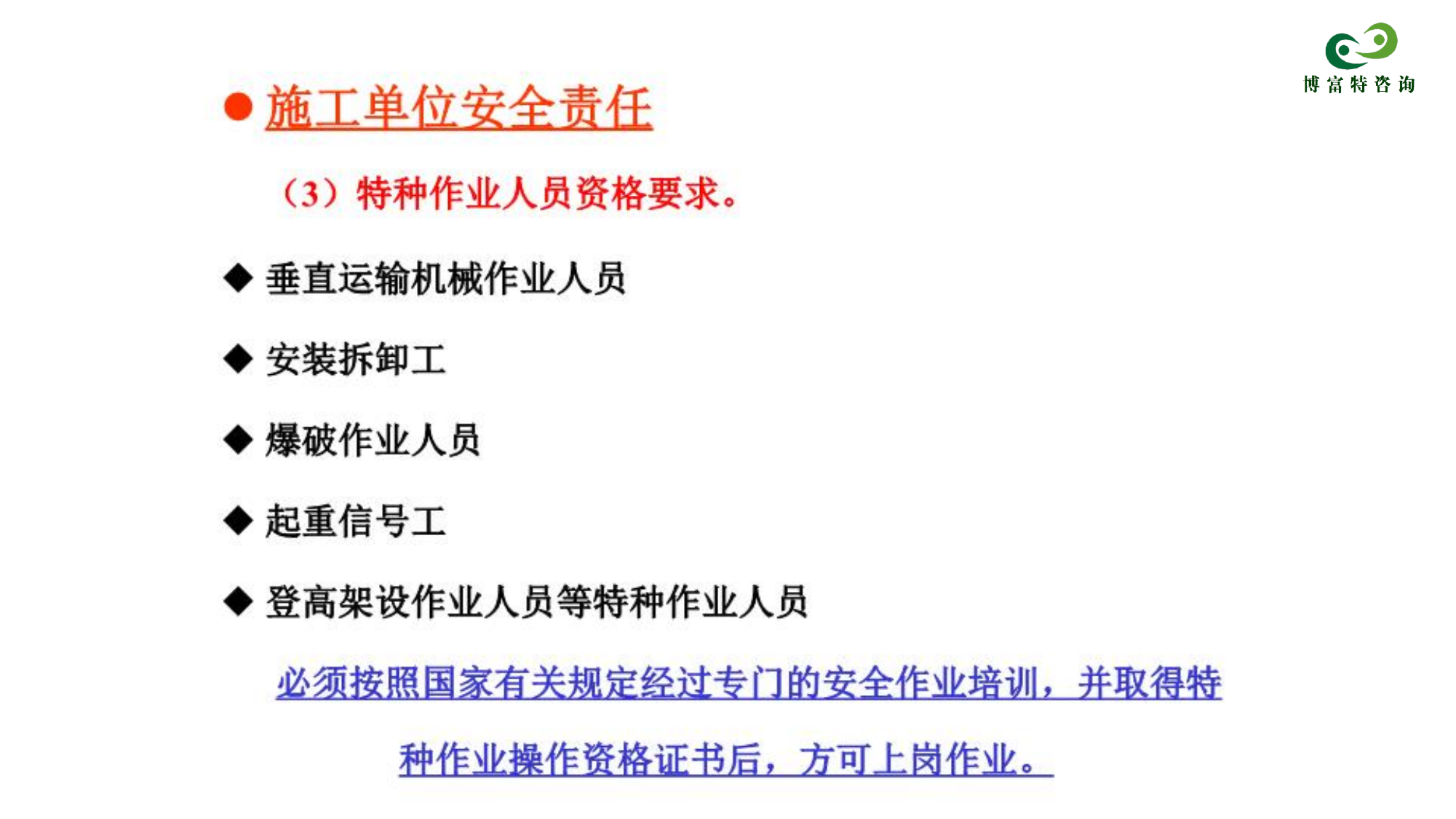

●施工单位安全责任

(3)特种作业人员资格要求。

◆垂直运输机械作业人员

◆安装拆卸工

◆爆破作业人员

◆起重信号工

◆登高架设作业人员等特种作业人员

必须按照国家有关规定经过专门的安全作业培训,并取得特

种作业操作资格证书后,方可上岗作业。